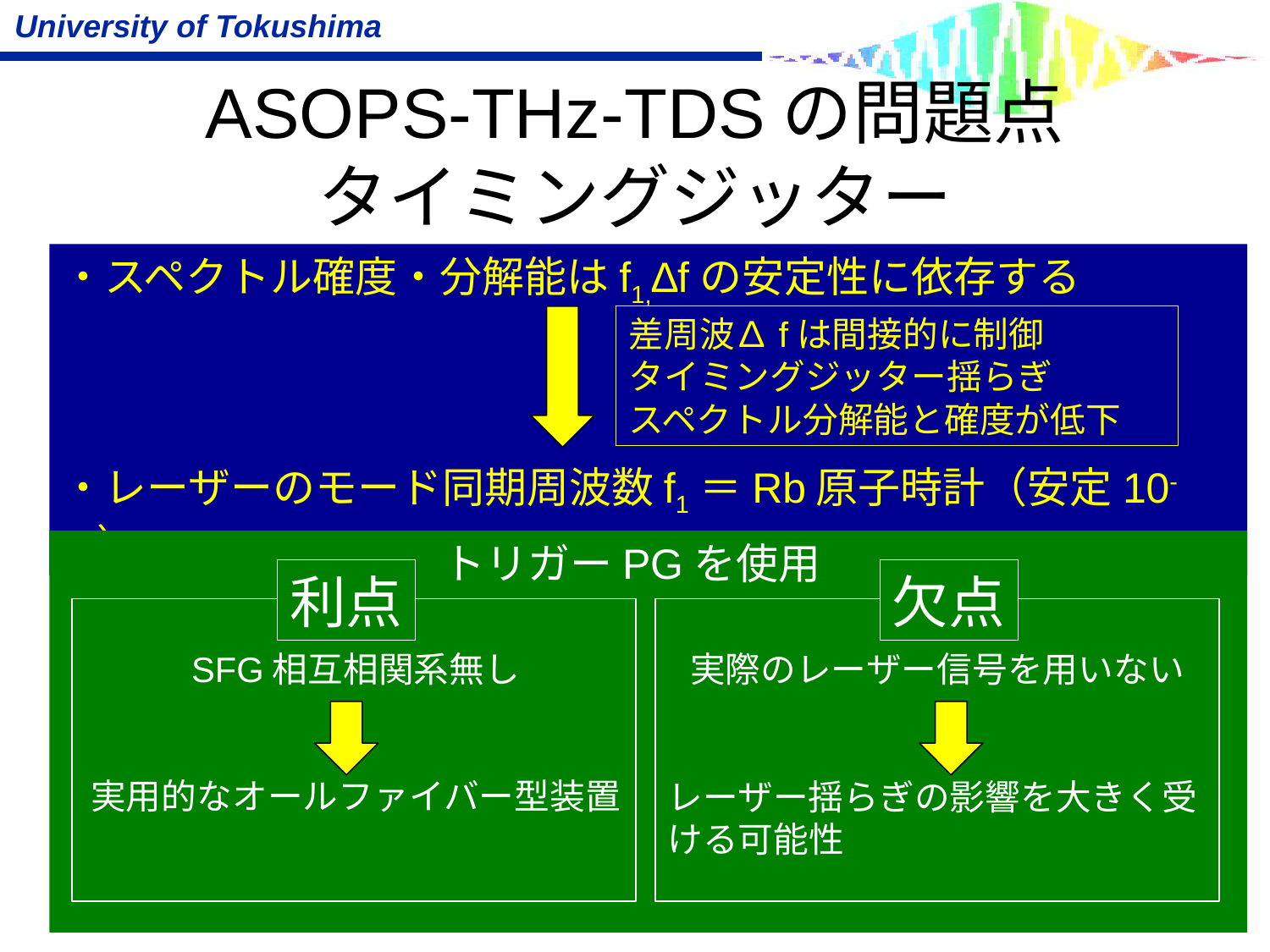

# ASOPS-THz-TDSの問題点 タイミングジッター
・スペクトル確度・分解能はf1,∆fの安定性に依存する

・レーザーのモード同期周波数f1＝Rb原子時計（安定10-11）

差周波∆fは間接的に制御
タイミングジッター揺らぎ
スペクトル分解能と確度が低下
			トリガーPGを使用

利点
欠点

SFG相互相関系無し

実用的なオールファイバー型装置
実際のレーザー信号を用いない

レーザー揺らぎの影響を大きく受ける可能性